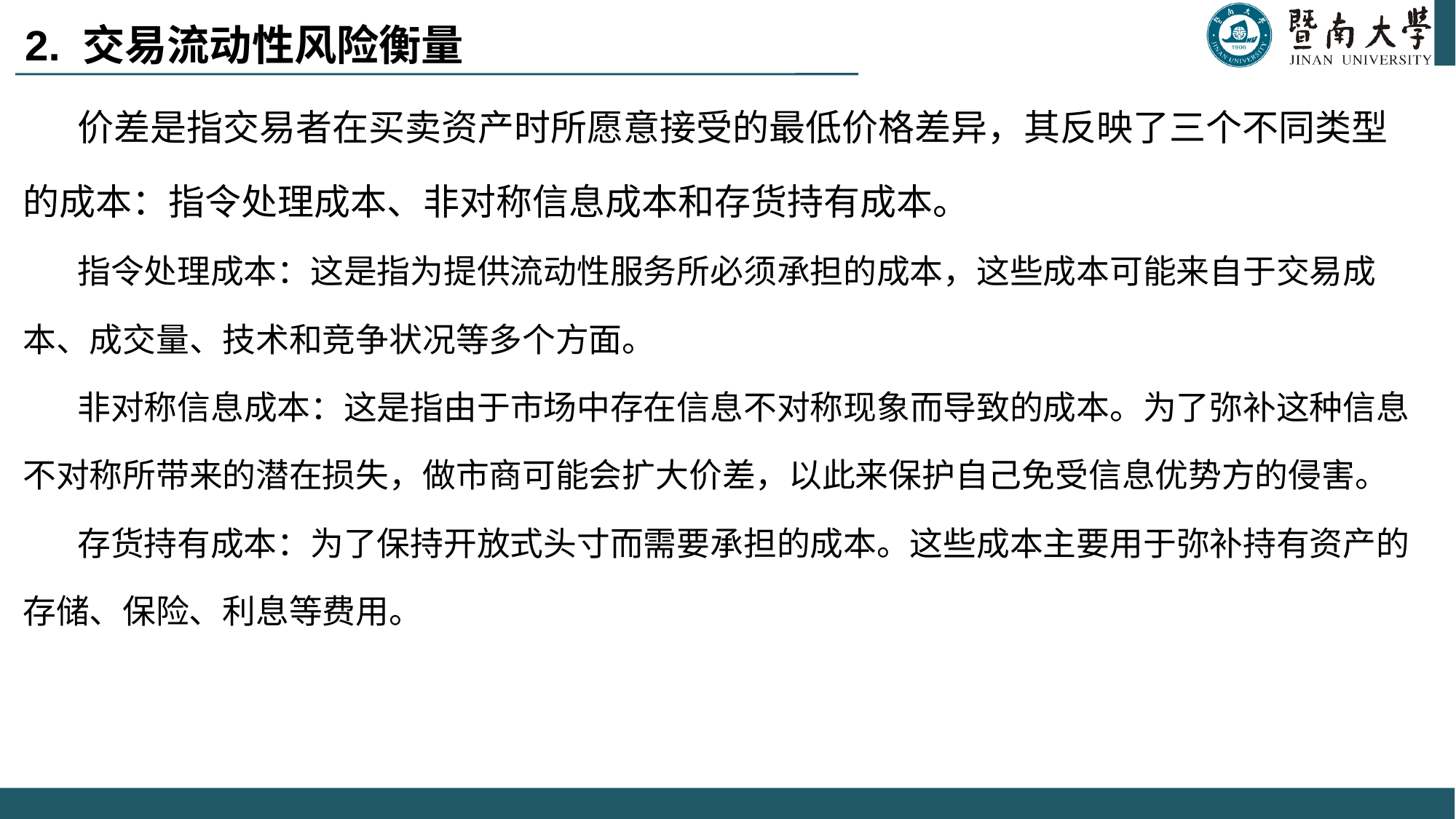

2. 交易流动性风险衡量

价差是指交易者在买卖资产时所愿意接受的最低价格差异，其反映了三个不同类型的成本：指令处理成本、非对称信息成本和存货持有成本。
指令处理成本：这是指为提供流动性服务所必须承担的成本，这些成本可能来自于交易成本、成交量、技术和竞争状况等多个方面。
非对称信息成本：这是指由于市场中存在信息不对称现象而导致的成本。为了弥补这种信息不对称所带来的潜在损失，做市商可能会扩大价差，以此来保护自己免受信息优势方的侵害。
存货持有成本：为了保持开放式头寸而需要承担的成本。这些成本主要用于弥补持有资产的存储、保险、利息等费用。